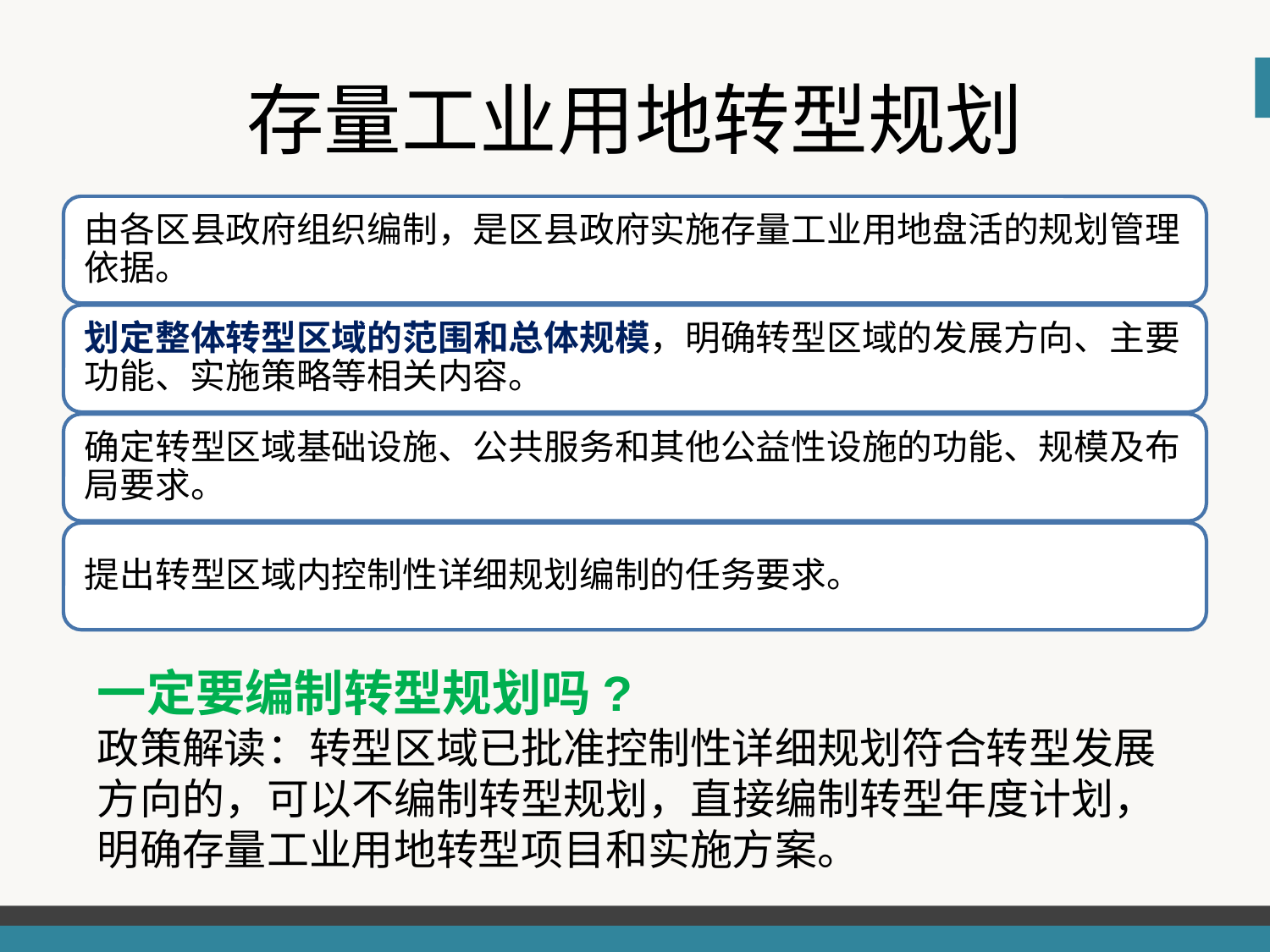

# 存量工业用地转型规划
由各区县政府组织编制，是区县政府实施存量工业用地盘活的规划管理依据。
划定整体转型区域的范围和总体规模，明确转型区域的发展方向、主要功能、实施策略等相关内容。
确定转型区域基础设施、公共服务和其他公益性设施的功能、规模及布局要求。
提出转型区域内控制性详细规划编制的任务要求。
一定要编制转型规划吗?
政策解读：转型区域已批准控制性详细规划符合转型发展方向的，可以不编制转型规划，直接编制转型年度计划，明确存量工业用地转型项目和实施方案。